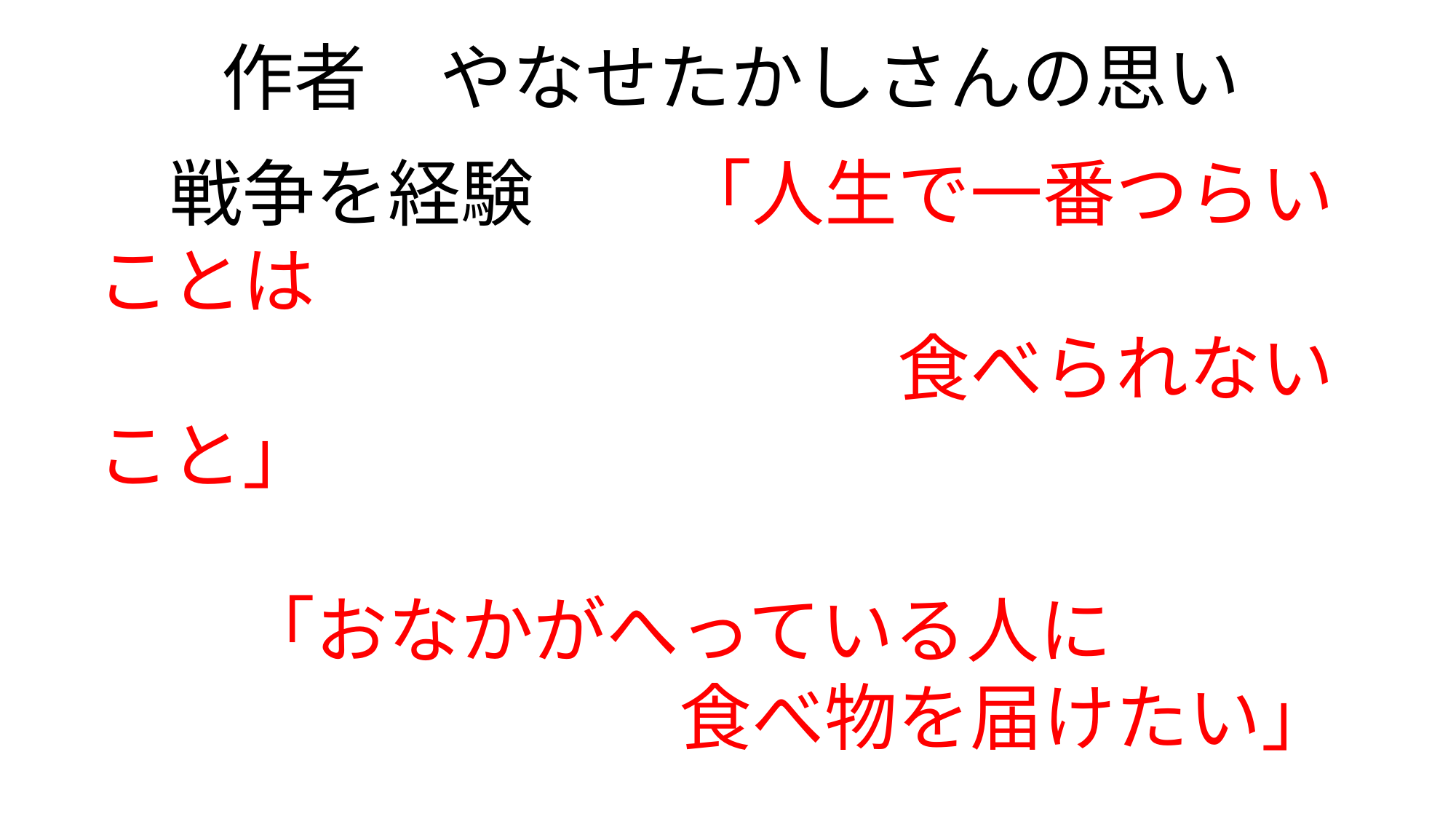

作者　やなせたかしさんの思い
　戦争を経験　　「人生で一番つらいことは
　　　　　　　　　　　食べられないこと」

　　「おなかがへっている人に
　　　　　　　　食べ物を届けたい」

　自分の顔を食べさせてあげるヒーロー